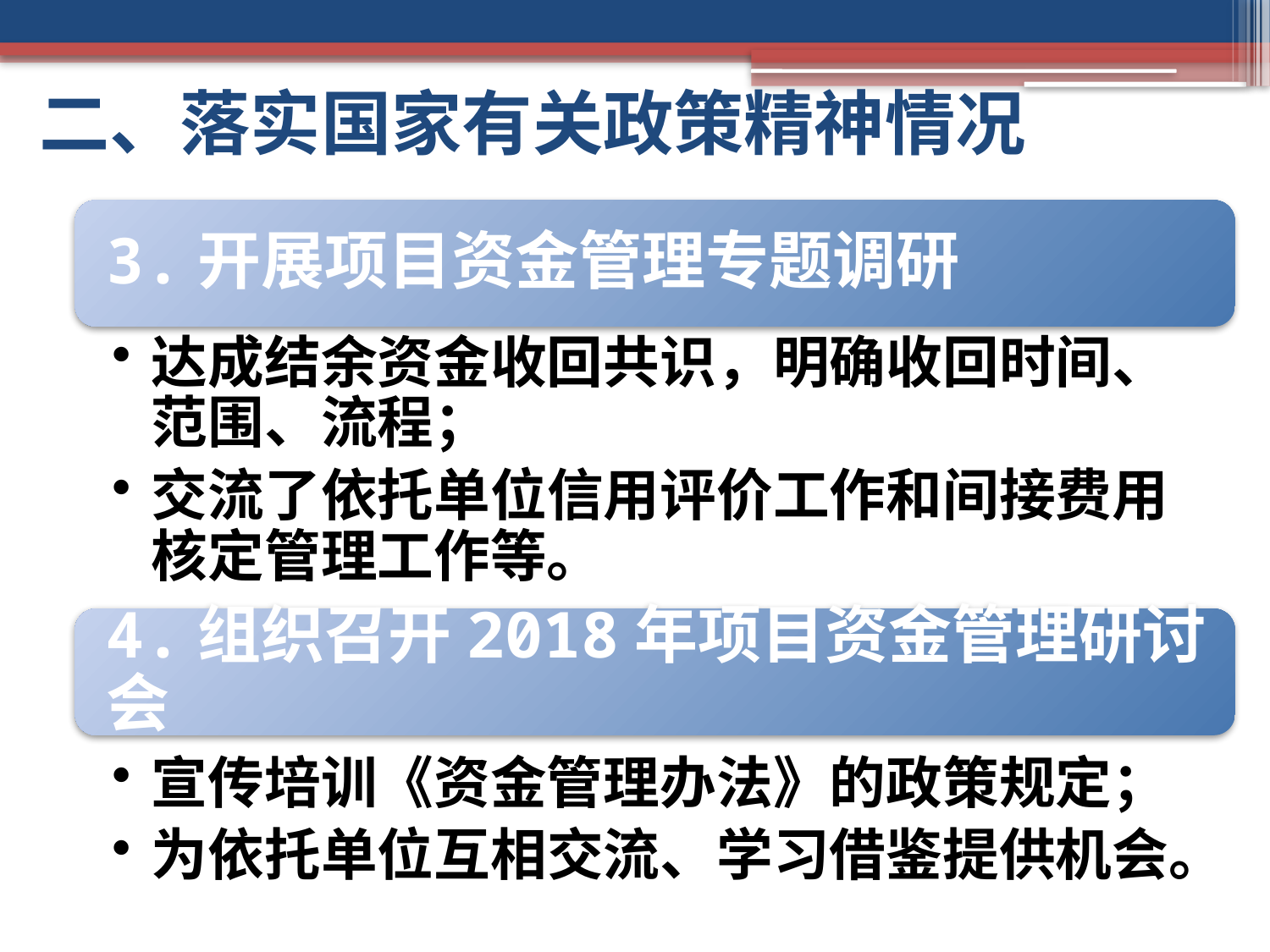

# 二、落实国家有关政策精神情况
3.开展项目资金管理专题调研
达成结余资金收回共识，明确收回时间、范围、流程；
交流了依托单位信用评价工作和间接费用核定管理工作等。
4.组织召开2018年项目资金管理研讨会
宣传培训《资金管理办法》的政策规定；
为依托单位互相交流、学习借鉴提供机会。